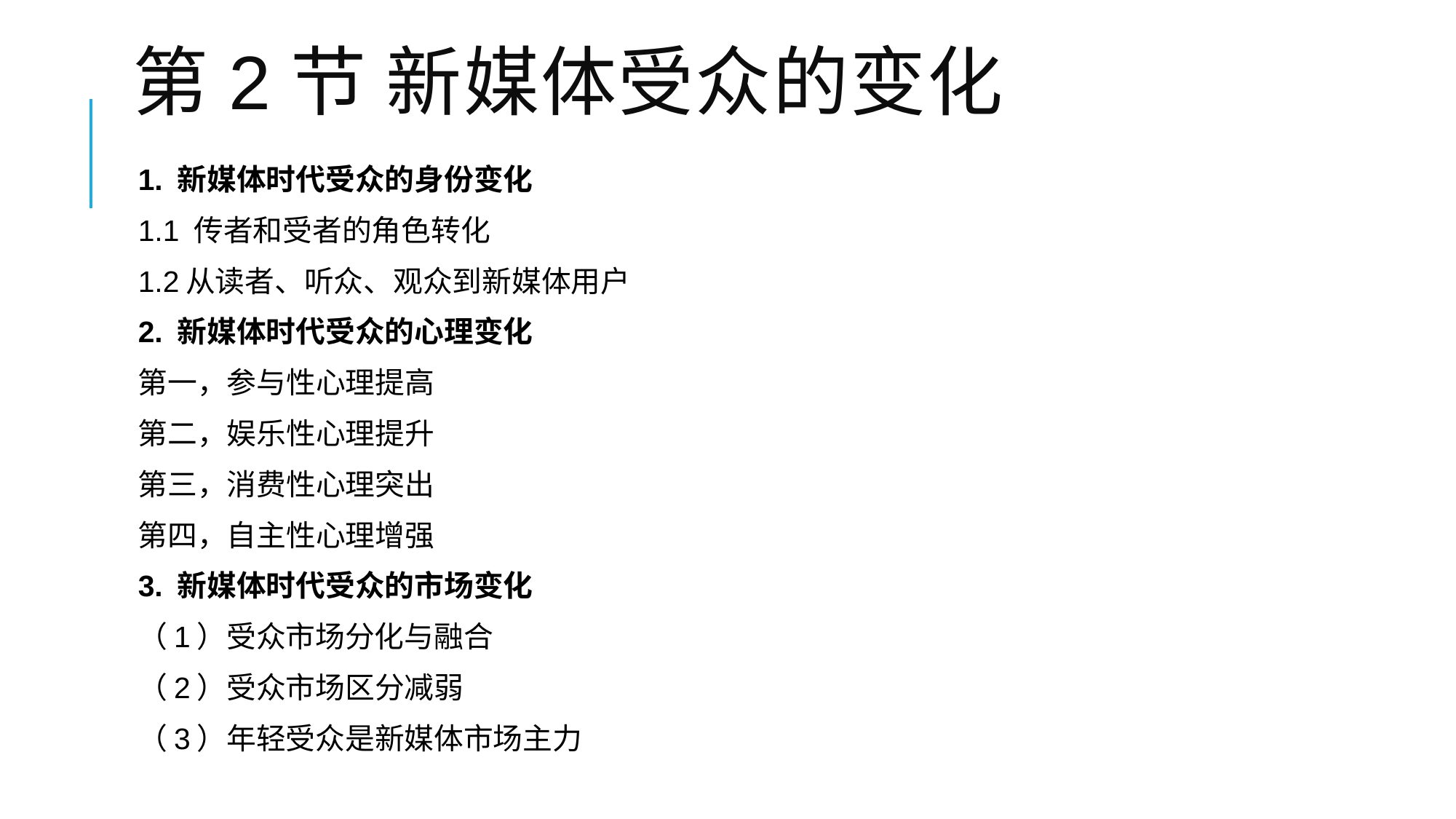

# 第2节 新媒体受众的变化
1. 新媒体时代受众的身份变化
1.1 传者和受者的角色转化
1.2从读者、听众、观众到新媒体用户
2. 新媒体时代受众的心理变化
第一，参与性心理提高
第二，娱乐性心理提升
第三，消费性心理突出
第四，自主性心理增强
3. 新媒体时代受众的市场变化
（1）受众市场分化与融合
（2）受众市场区分减弱
（3）年轻受众是新媒体市场主力